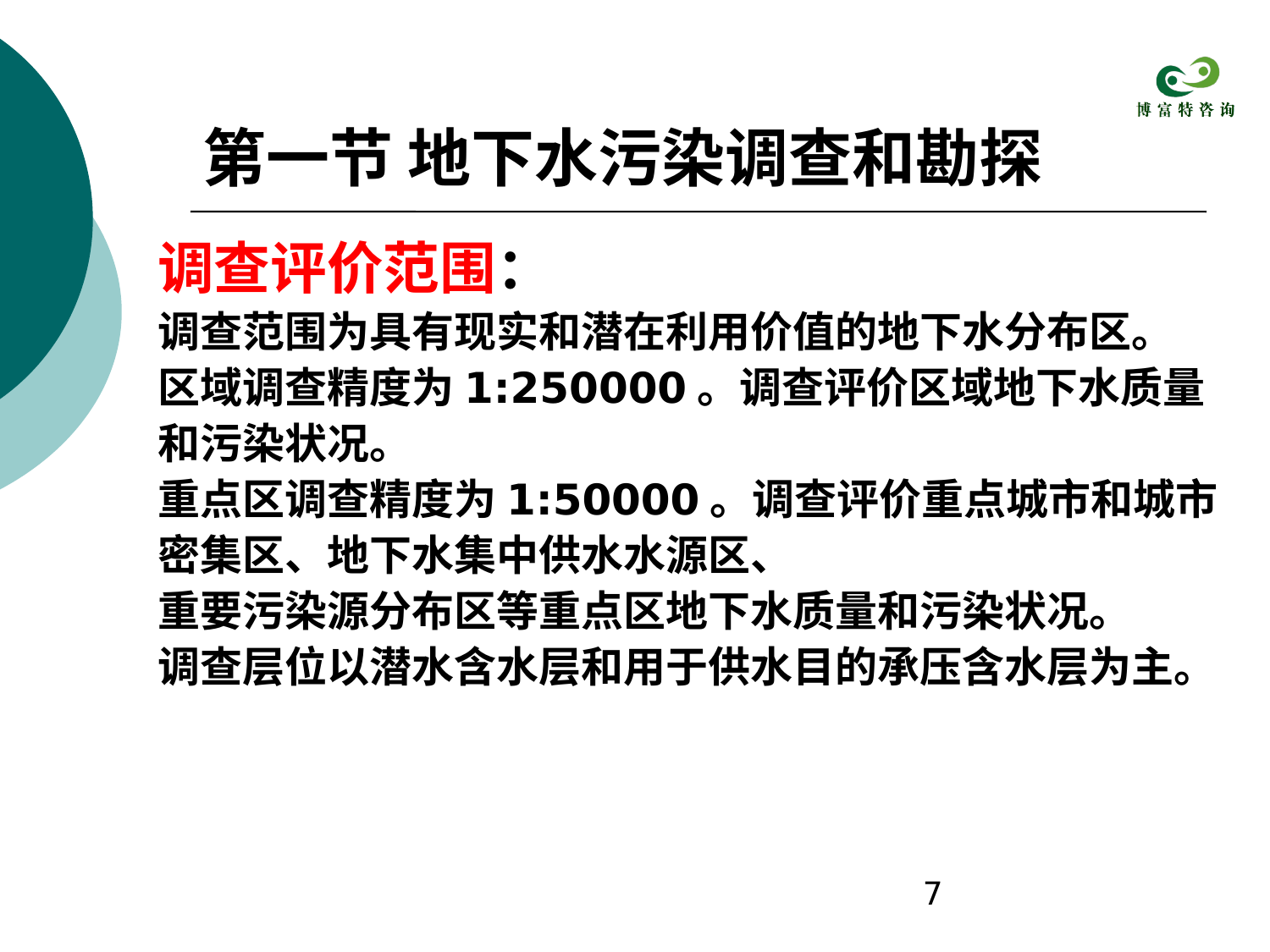

第一节 地下水污染调查和勘探
调查评价范围：
调查范围为具有现实和潜在利用价值的地下水分布区。
区域调查精度为1:250000。调查评价区域地下水质量和污染状况。
重点区调查精度为1:50000。调查评价重点城市和城市密集区、地下水集中供水水源区、
重要污染源分布区等重点区地下水质量和污染状况。
调查层位以潜水含水层和用于供水目的承压含水层为主。

7